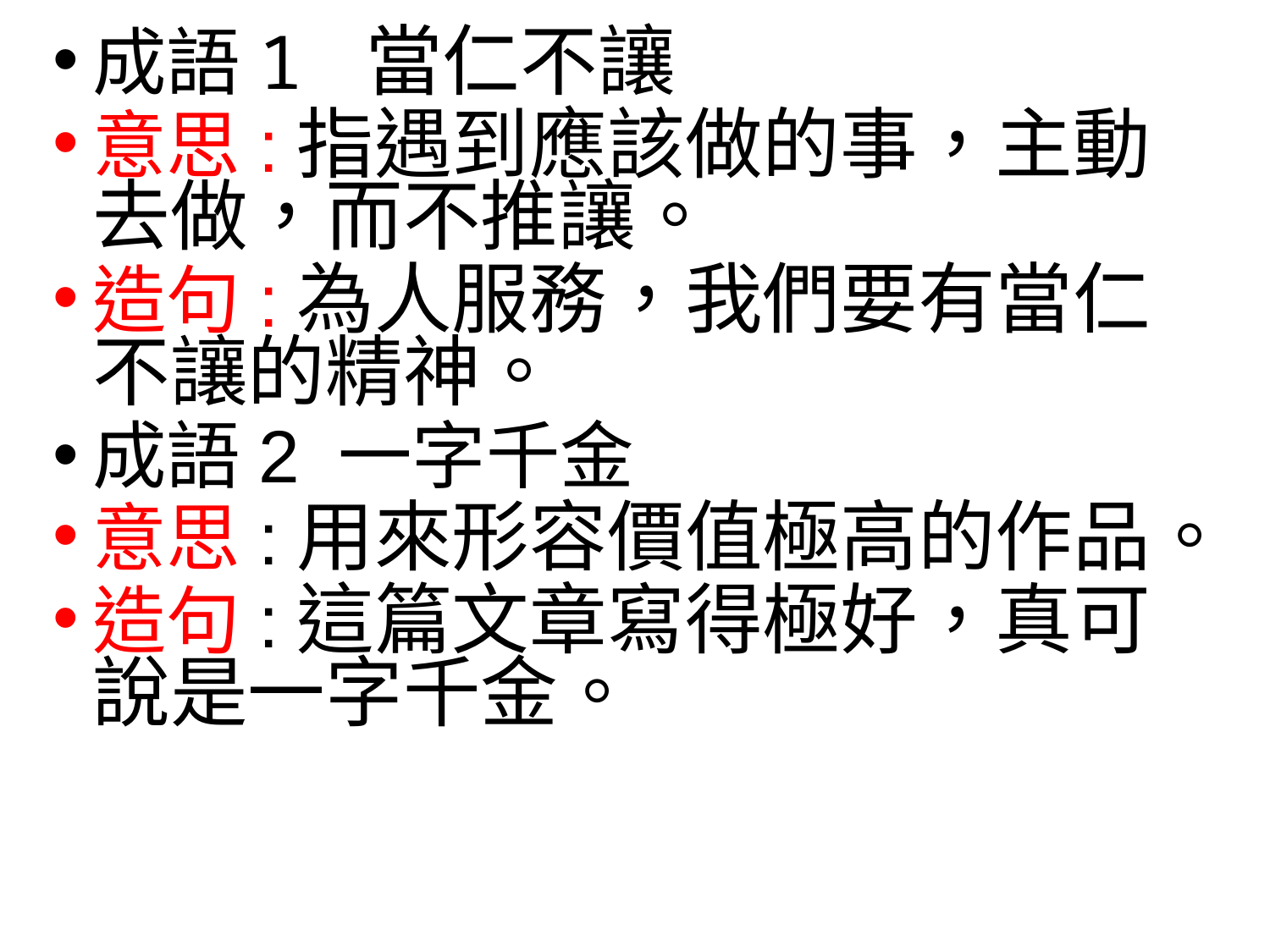

成語1 當仁不讓
意思:指遇到應該做的事，主動去做，而不推讓。
造句:為人服務，我們要有當仁不讓的精神。
成語2 一字千金
意思:用來形容價值極高的作品。
造句:這篇文章寫得極好，真可說是一字千金。